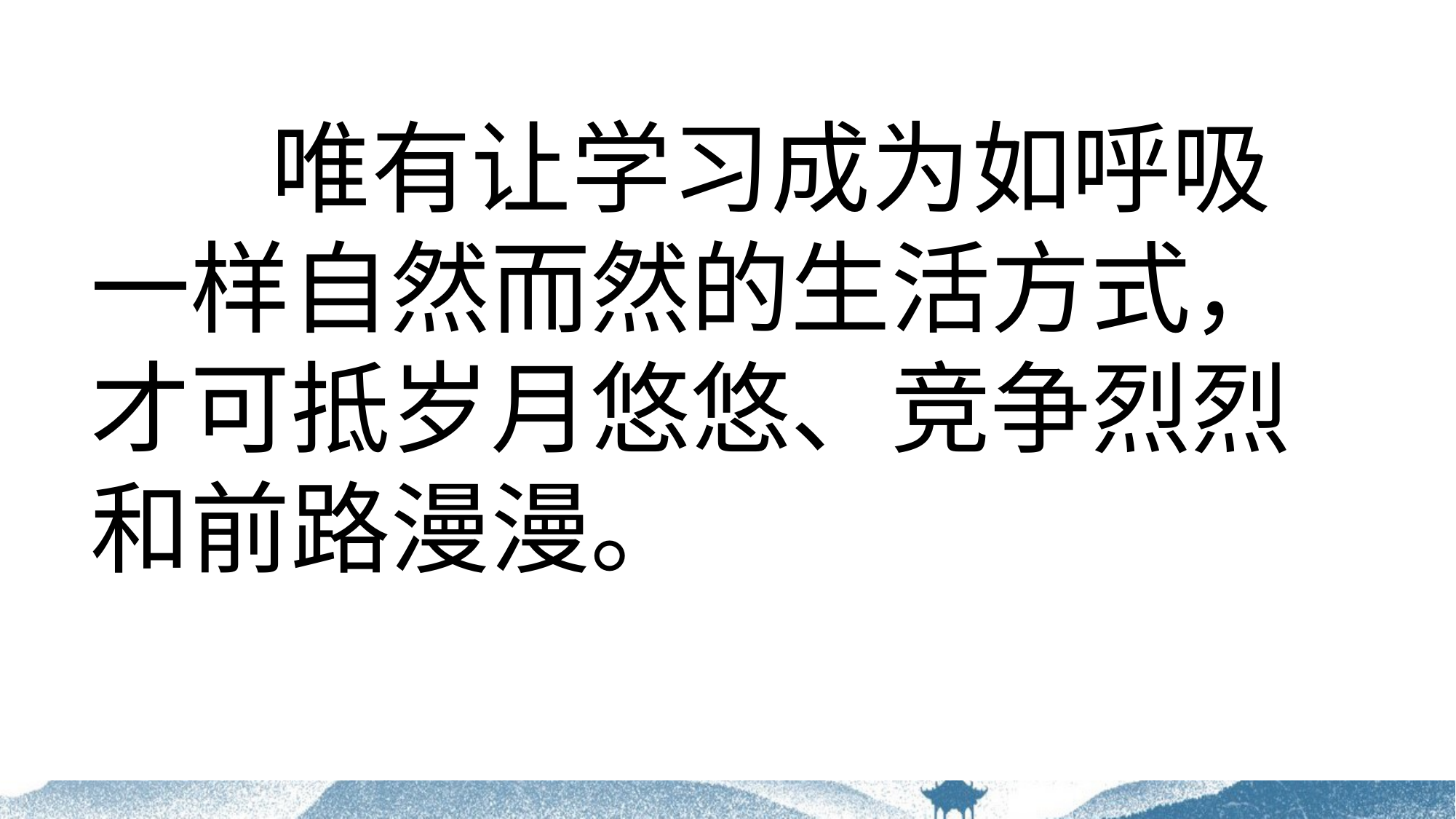

唯有让学习成为如呼吸一样自然而然的生活方式，才可抵岁月悠悠、竞争烈烈和前路漫漫。